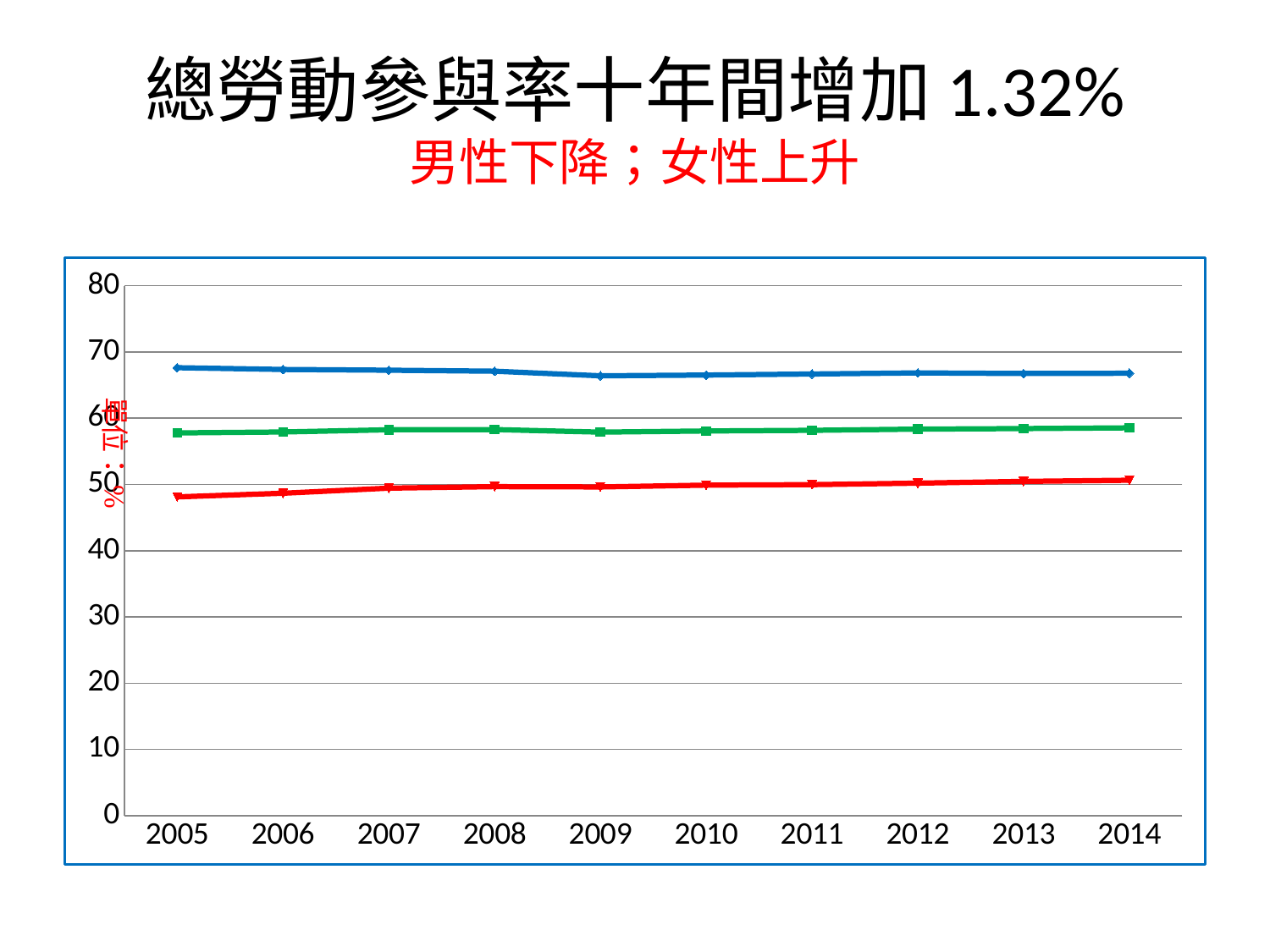

# 總勞動參與率十年間增加1.32% 男性下降；女性上升

### Chart

| Category | 總計 | 男 | 女 |
|---|---|---|---|
| 2005 | 57.78 | 67.62 | 48.12 |
| 2006 | 57.92 | 67.35 | 48.68 |
| 2007 | 58.25 | 67.24 | 49.44 |
| 2008 | 58.28 | 67.09 | 49.67 |
| 2009 | 57.9 | 66.4 | 49.62 |
| 2010 | 58.07 | 66.51 | 49.89 |
| 2011 | 58.17 | 66.67 | 49.97 |
| 2012 | 58.35 | 66.83 | 50.19 |
| 2013 | 58.43 | 66.74 | 50.46 |
| 2014 | 58.54 | 66.78 | 50.64 |